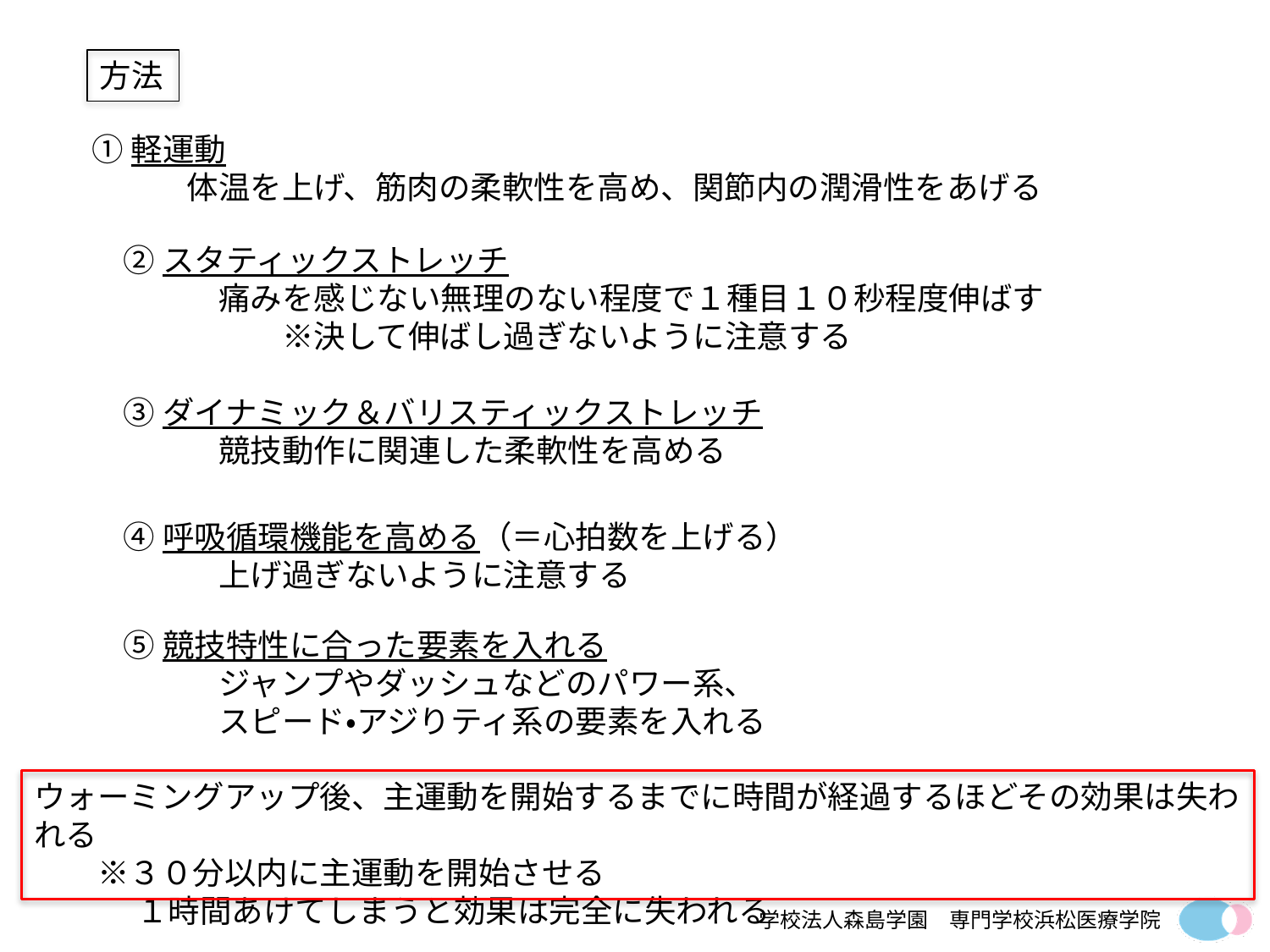

方法

①軽運動
　　　体温を上げ、筋肉の柔軟性を高め、関節内の潤滑性をあげる
②スタティックストレッチ
　　　痛みを感じない無理のない程度で１種目１０秒程度伸ばす
　　　　　※決して伸ばし過ぎないように注意する
③ダイナミック＆バリスティックストレッチ
　　　競技動作に関連した柔軟性を高める
④呼吸循環機能を高める（＝心拍数を上げる）
　　　上げ過ぎないように注意する
⑤競技特性に合った要素を入れる
　　　ジャンプやダッシュなどのパワー系、
　　　スピード・アジりティ系の要素を入れる
ウォーミングアップ後、主運動を開始するまでに時間が経過するほどその効果は失われる
　　※３０分以内に主運動を開始させる
　 　　１時間あけてしまうと効果は完全に失われる